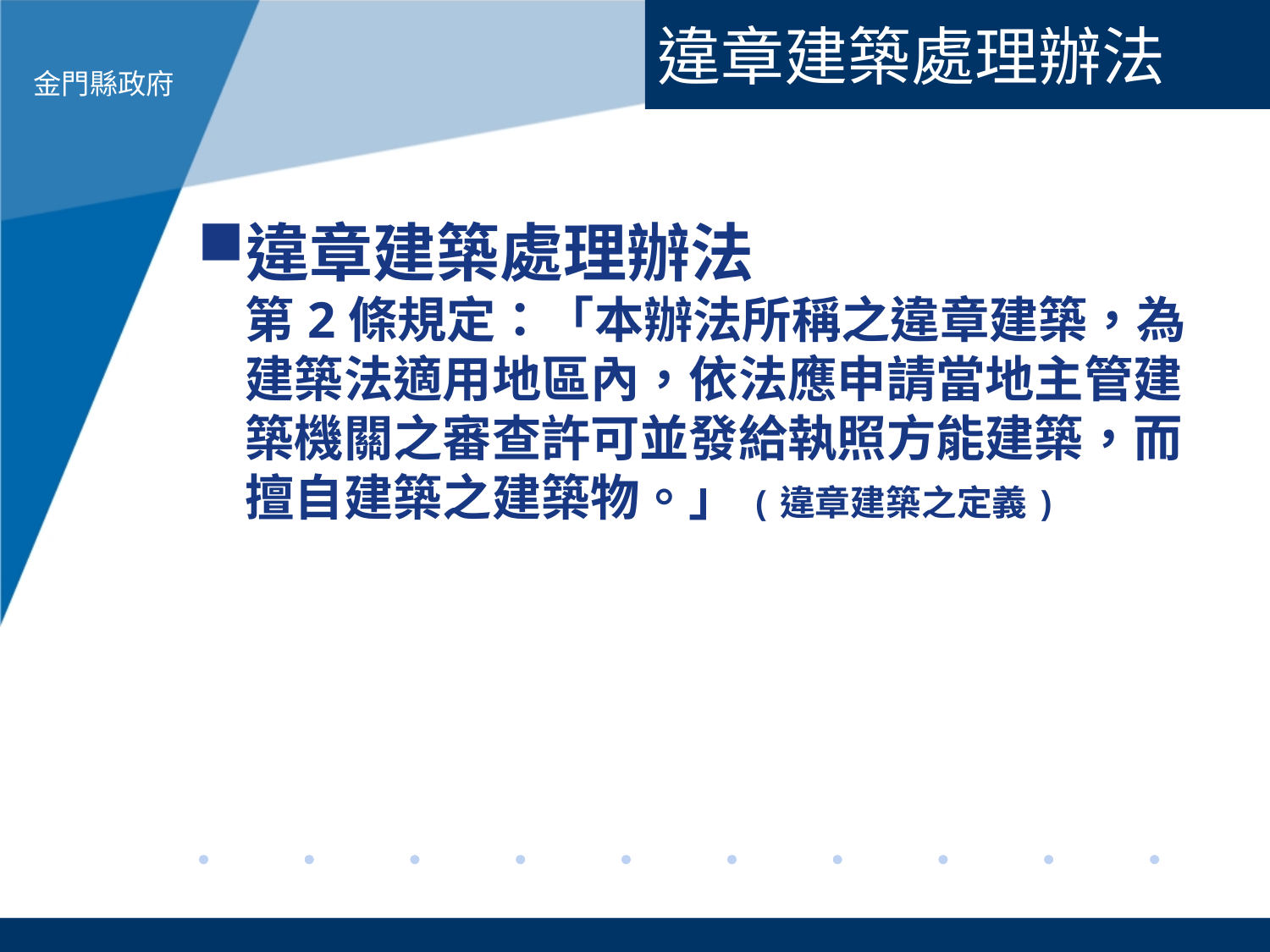

違章建築處理辦法
違章建築處理辦法
第2條規定：「本辦法所稱之違章建築，為建築法適用地區內，依法應申請當地主管建築機關之審查許可並發給執照方能建築，而擅自建築之建築物。」(違章建築之定義)